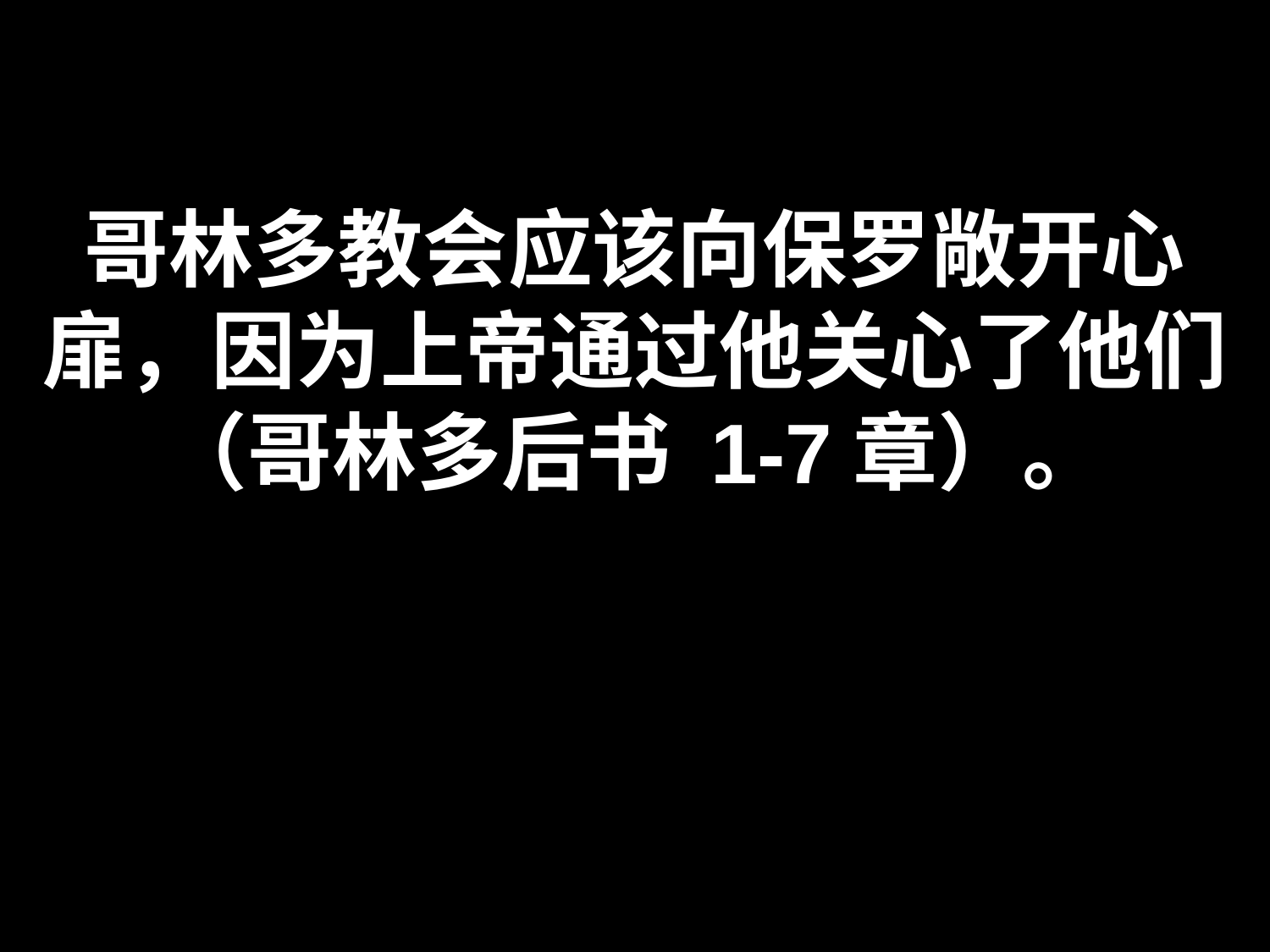

# 哥林多教会应该向保罗敞开心扉，因为上帝通过他关心了他们 （哥林多后书 1-7章）。